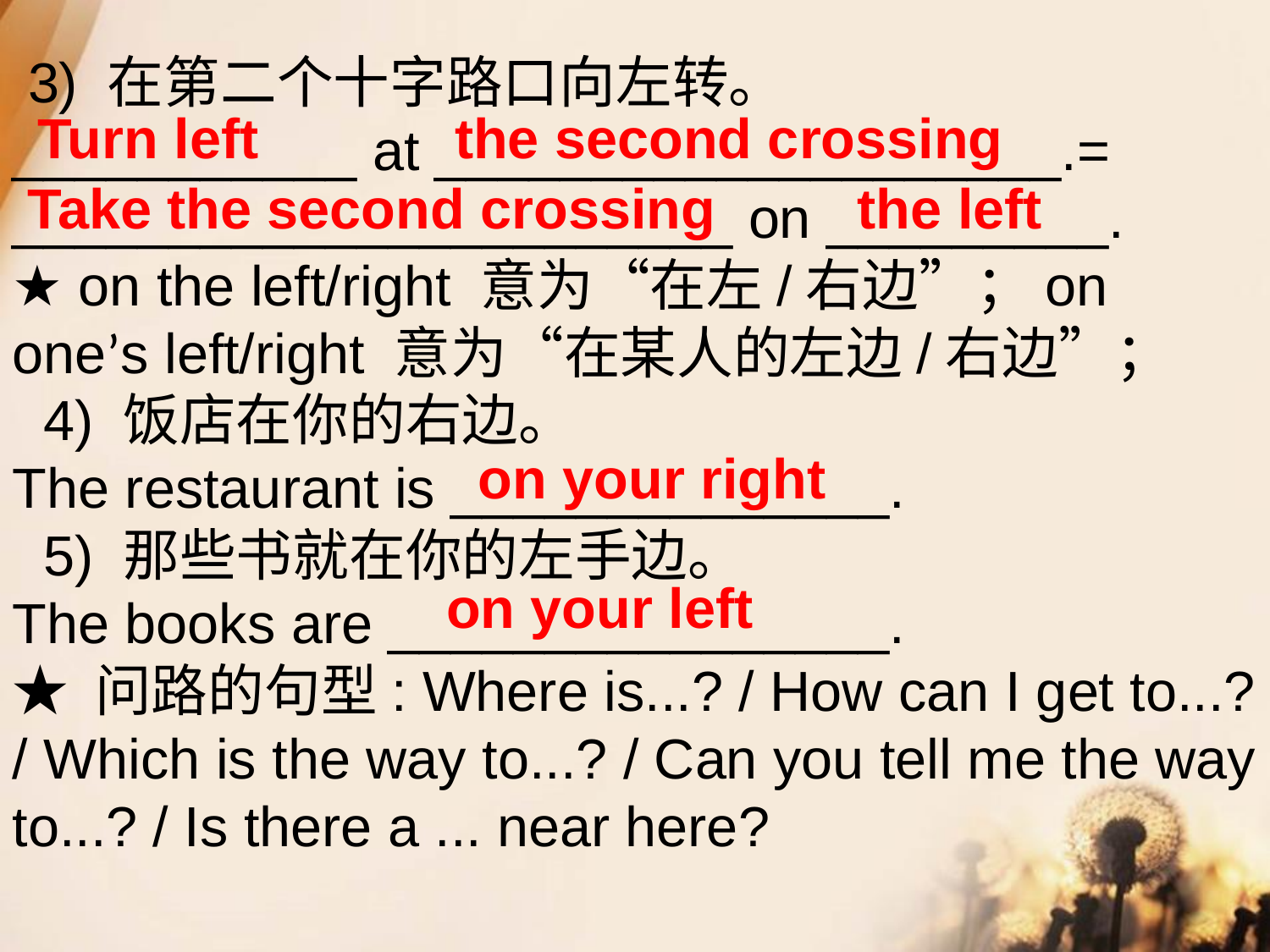

3) 在第二个十字路口向左转。
___________ at ____________________.= _______________________ on _________.
★ on the left/right 意为“在左/右边”；on one’s left/right 意为“在某人的左边/右边”；
  4) 饭店在你的右边。
The restaurant is ______________.
  5) 那些书就在你的左手边。
The books are ________________.
★ 问路的句型: Where is...? / How can I get to...? / Which is the way to...? / Can you tell me the way to...? / Is there a ... near here?
Turn left
the second crossing
Take the second crossing
the left
on your right
on your left